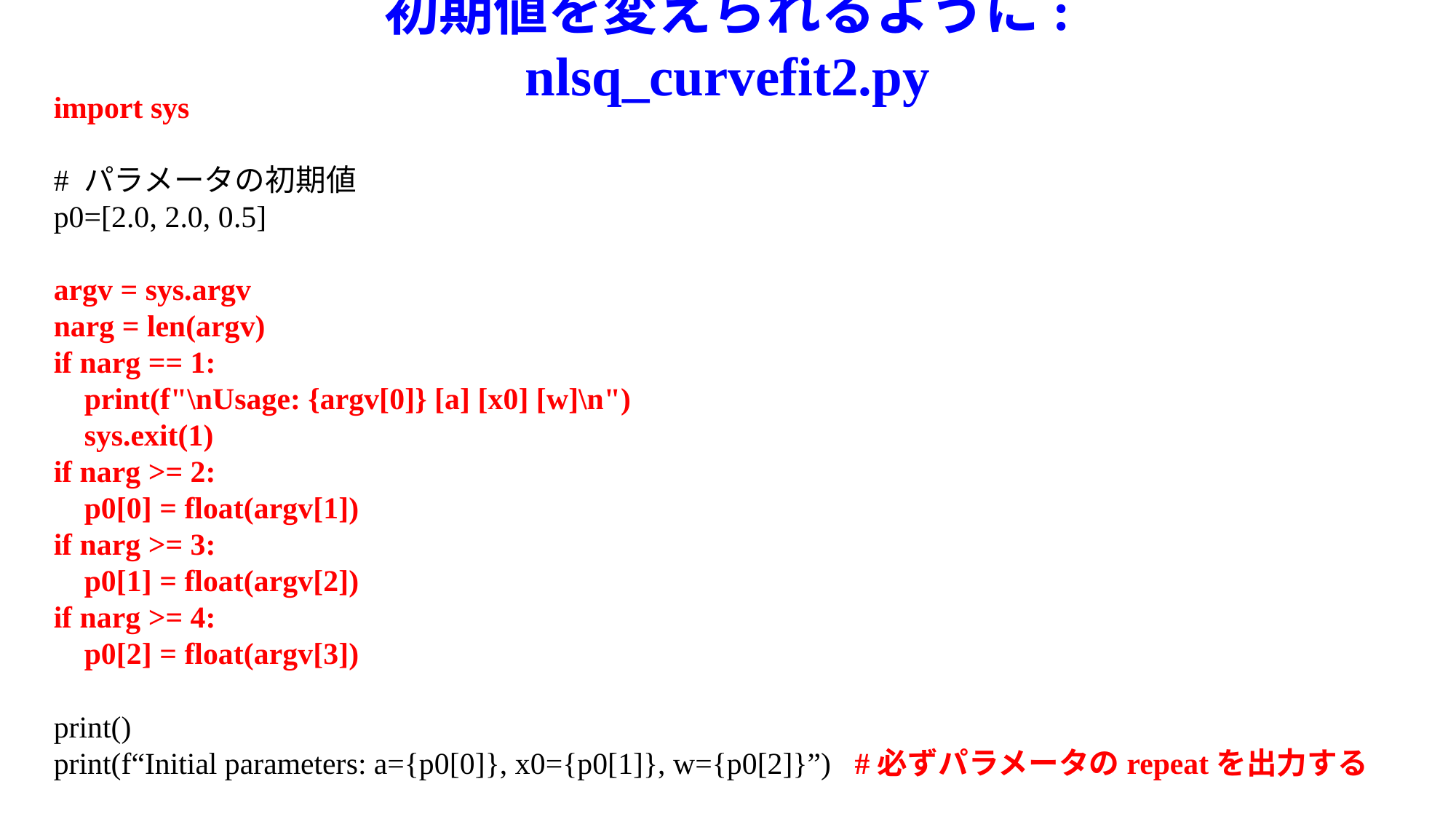

初期値を変えられるように: nlsq_curvefit2.py
import sys

# パラメータの初期値
p0=[2.0, 2.0, 0.5]

argv = sys.argv
narg = len(argv)
if narg == 1:
    print(f"\nUsage: {argv[0]} [a] [x0] [w]\n")
    sys.exit(1)
if narg >= 2:
    p0[0] = float(argv[1])
if narg >= 3:
    p0[1] = float(argv[2])
if narg >= 4:
    p0[2] = float(argv[3])

print()
print(f“Initial parameters: a={p0[0]}, x0={p0[1]}, w={p0[2]}”)   #必ずパラメータのrepeatを出力する